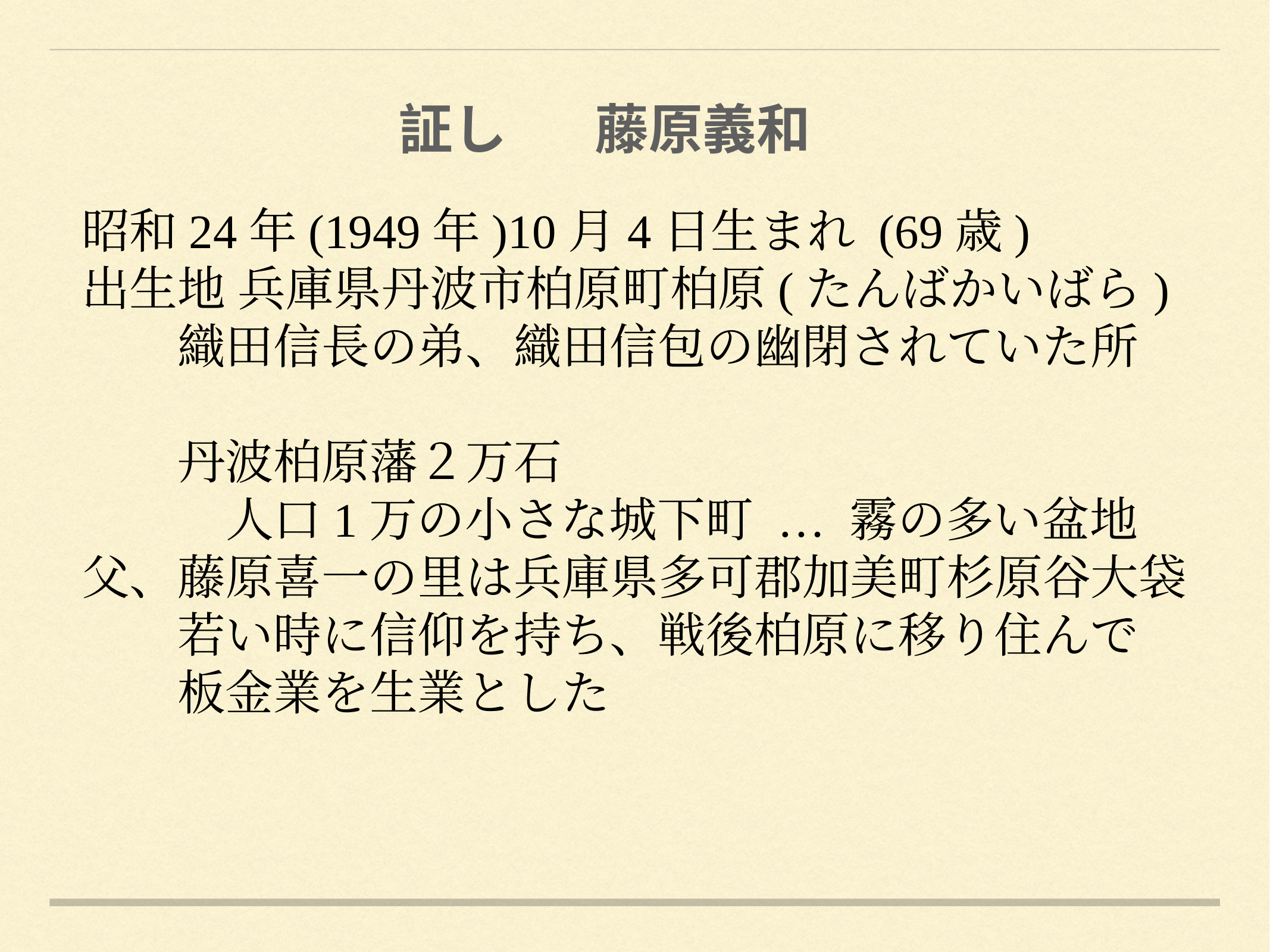

# 証し     藤原義和
昭和24年(1949年)10月4日生まれ (69歳)
出生地 兵庫県丹波市柏原町柏原(たんばかいばら)
       織田信長の弟、織田信包の幽閉されていた所
       丹波柏原藩２万石
           人口1万の小さな城下町  …  霧の多い盆地
父、藤原喜一の里は兵庫県多可郡加美町杉原谷大袋
       若い時に信仰を持ち、戦後柏原に移り住んで
       板金業を生業とした